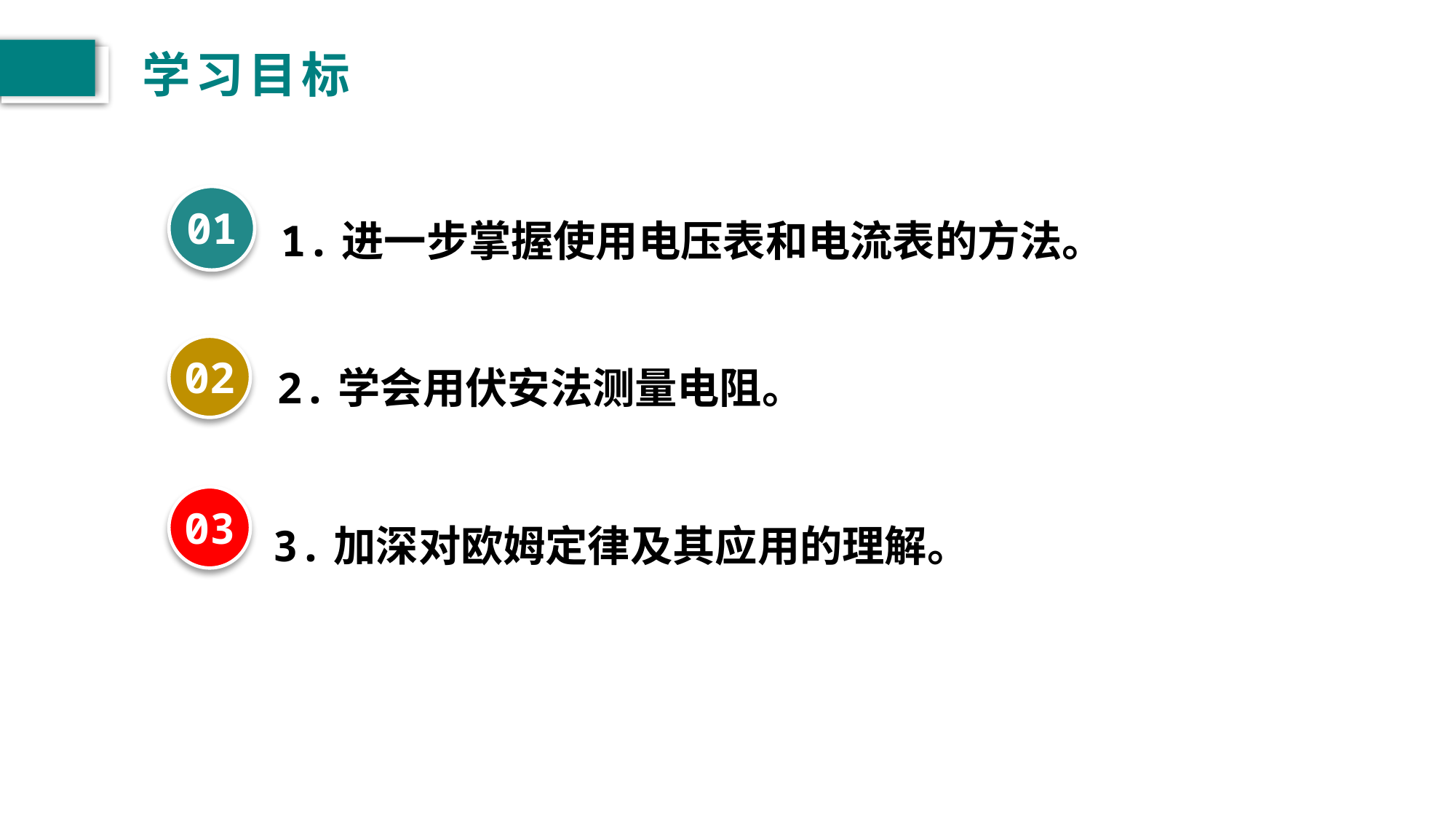

# 学习目标

01
1.进一步掌握使用电压表和电流表的方法。

02
2.学会用伏安法测量电阻。

03
3.加深对欧姆定律及其应用的理解。